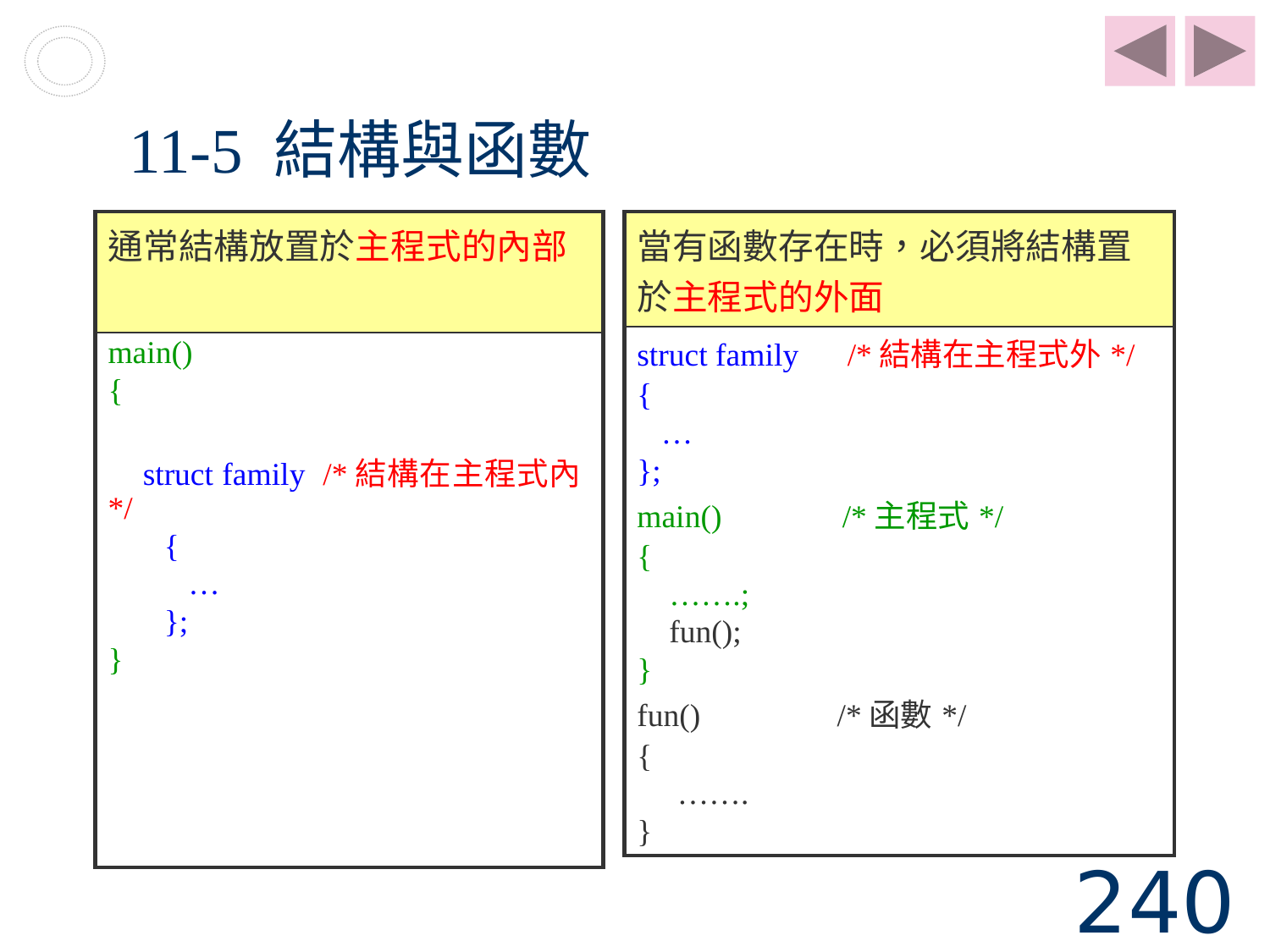

# 11-5 結構與函數
| 通常結構放置於主程式的內部 |
| --- |
| main() { struct family /\*結構在主程式內\*/ { … }; } |
| 當有函數存在時，必須將結構置於主程式的外面 |
| --- |
| struct family /\*結構在主程式外\*/ { … }; main() /\*主程式\*/ { …….; fun(); } fun() /\*函數\*/ { ……. } |
240